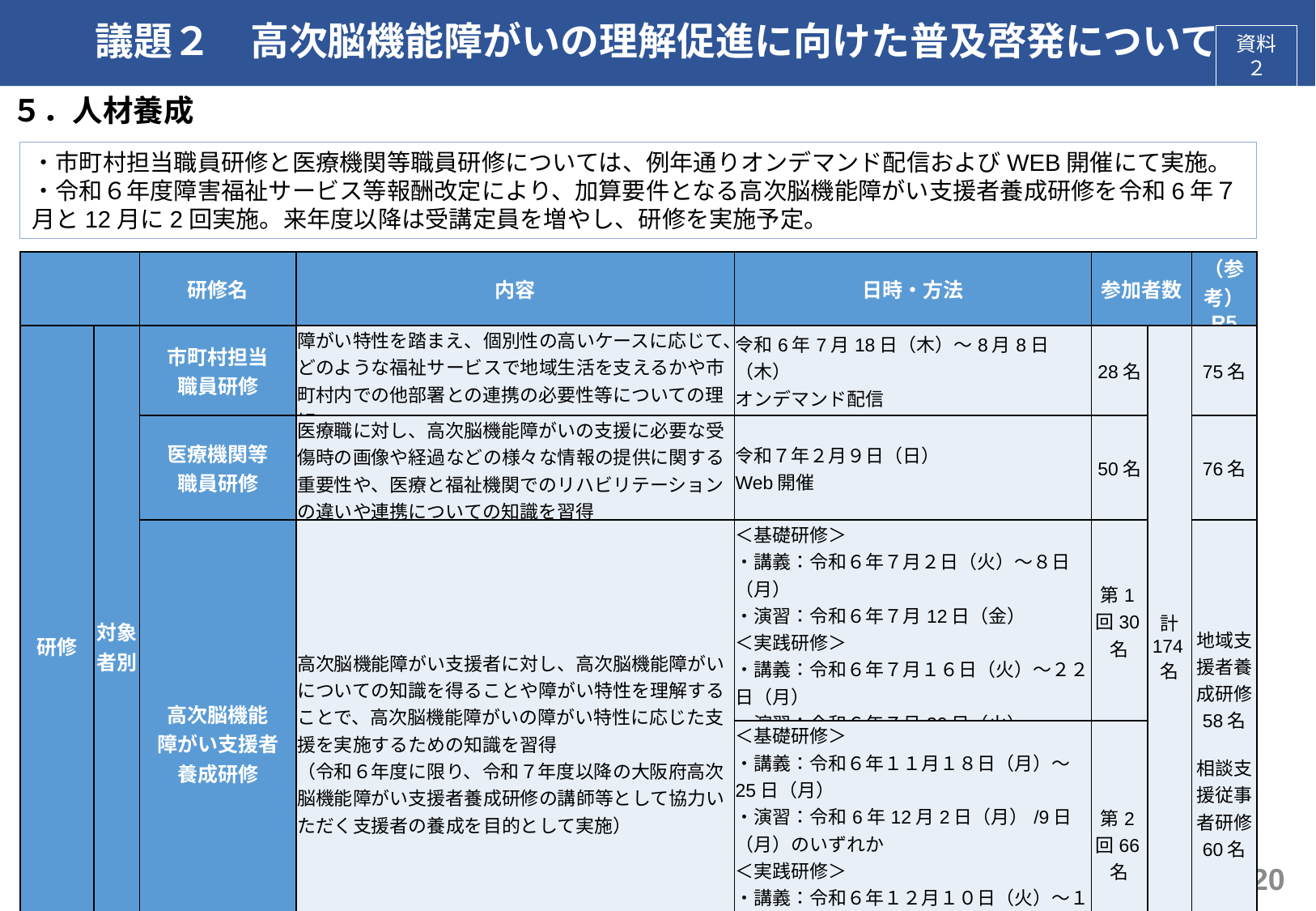

# 議題２　高次脳機能障がいの理解促進に向けた普及啓発について
資料２
５．人材養成

・市町村担当職員研修と医療機関等職員研修については、例年通りオンデマンド配信およびWEB開催にて実施。
・令和６年度障害福祉サービス等報酬改定により、加算要件となる高次脳機能障がい支援者養成研修を令和6年７月と12月に2回実施。来年度以降は受講定員を増やし、研修を実施予定。
|  |  | 研修名 | 内容 | 日時・方法 | 参加者数 |  | （参考） R5 |
| --- | --- | --- | --- | --- | --- | --- | --- |
| 研修 | 対象者別 | 市町村担当 職員研修 | 障がい特性を踏まえ、個別性の高いケースに応じて、どのような福祉サービスで地域生活を支えるかや市町村内での他部署との連携の必要性等についての理解 | 令和6年7月18日（木）～8月8日（木） オンデマンド配信 | 28名 | 計 174名 | 75名 |
|  |  | 医療機関等 職員研修 | 医療職に対し、高次脳機能障がいの支援に必要な受傷時の画像や経過などの様々な情報の提供に関する重要性や、医療と福祉機関でのリハビリテーションの違いや連携についての知識を習得 | 令和７年２月９日（日） Web開催 | 50名 |  | 76名 |
|  |  | 高次脳機能 障がい支援者 養成研修 | 高次脳機能障がい支援者に対し、高次脳機能障がいについての知識を得ることや障がい特性を理解することで、高次脳機能障がいの障がい特性に応じた支援を実施するための知識を習得 （令和６年度に限り、令和７年度以降の大阪府高次脳機能障がい支援者養成研修の講師等として協力いただく支援者の養成を目的として実施） | ＜基礎研修＞ ・講義：令和６年７月２日（火）～８日（月） ・演習：令和６年７月12日（金） ＜実践研修＞ ・講義：令和６年７月１６日（火）～２２日（月） ・演習：令和６年７月30日（火） ※講義はいずれもオンデマンド配信 | 第1回30名 |  | 地域支援者養成研修 58名 相談支援従事者研修 60名 |
|  |  |  |  | ＜基礎研修＞ ・講義：令和６年１１月１８日（月）～25日（月） ・演習：令和6年12月2日（月）/9日（月）のいずれか ＜実践研修＞ ・講義：令和６年１２月１０日（火）～１７日（火） ・演習：令和6年12月23日（月）/24日（火）のいずれか ※講義はいずれもオンデマンド配信 | 第2回66名 |  |  |
20